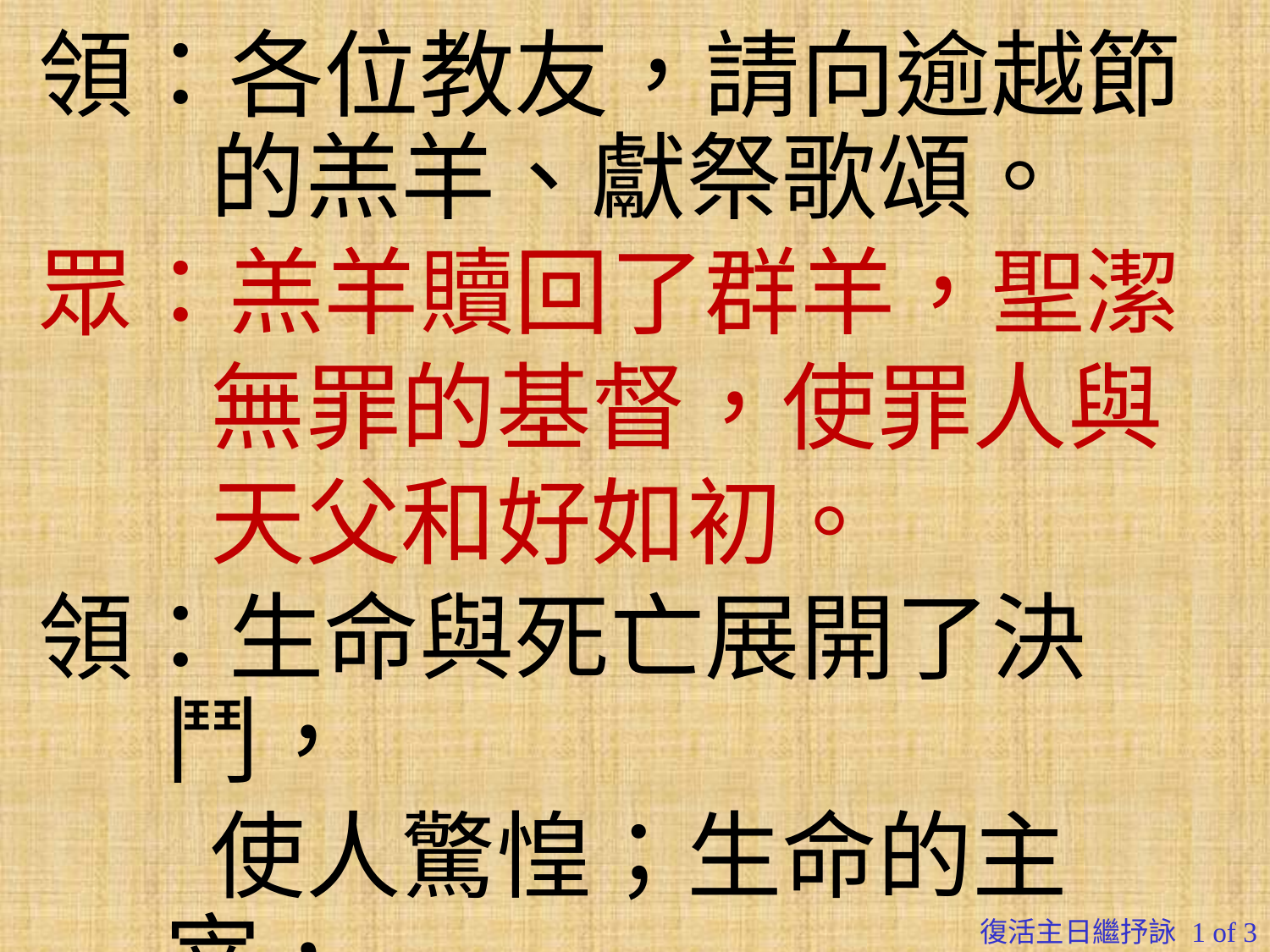

領：各位教友，請向逾越節
       的羔羊、獻祭歌頌。
眾：羔羊贖回了群羊，聖潔
       無罪的基督，使罪人與
       天父和好如初。
領：生命與死亡展開了決鬥，
       使人驚惶；生命的主宰，
       死而復活，永生永王。
復活主日繼抒詠 1 of 3